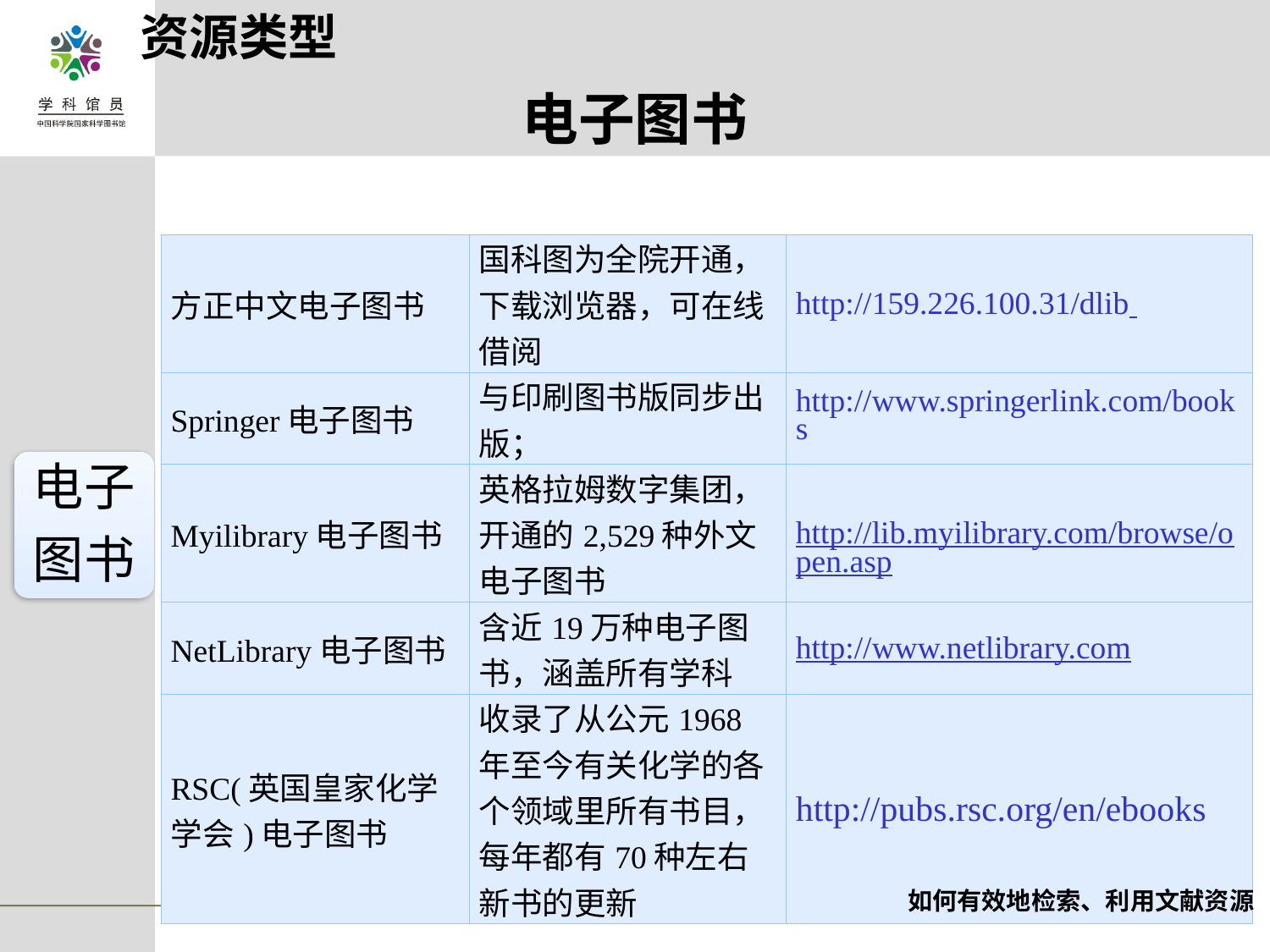

资源类型
# 电子图书
| 方正中文电子图书 | 国科图为全院开通，下载浏览器，可在线借阅 | http://159.226.100.31/dlib |
| --- | --- | --- |
| Springer电子图书 | 与印刷图书版同步出版； | http://www.springerlink.com/books |
| Myilibrary电子图书 | 英格拉姆数字集团，开通的2,529种外文电子图书 | http://lib.myilibrary.com/browse/open.asp |
| NetLibrary电子图书 | 含近19万种电子图书，涵盖所有学科 | http://www.netlibrary.com |
| RSC(英国皇家化学学会)电子图书 | 收录了从公元1968年至今有关化学的各个领域里所有书目，每年都有70种左右新书的更新 | http://pubs.rsc.org/en/ebooks |

电子
图书
如何有效地检索、利用文献资源